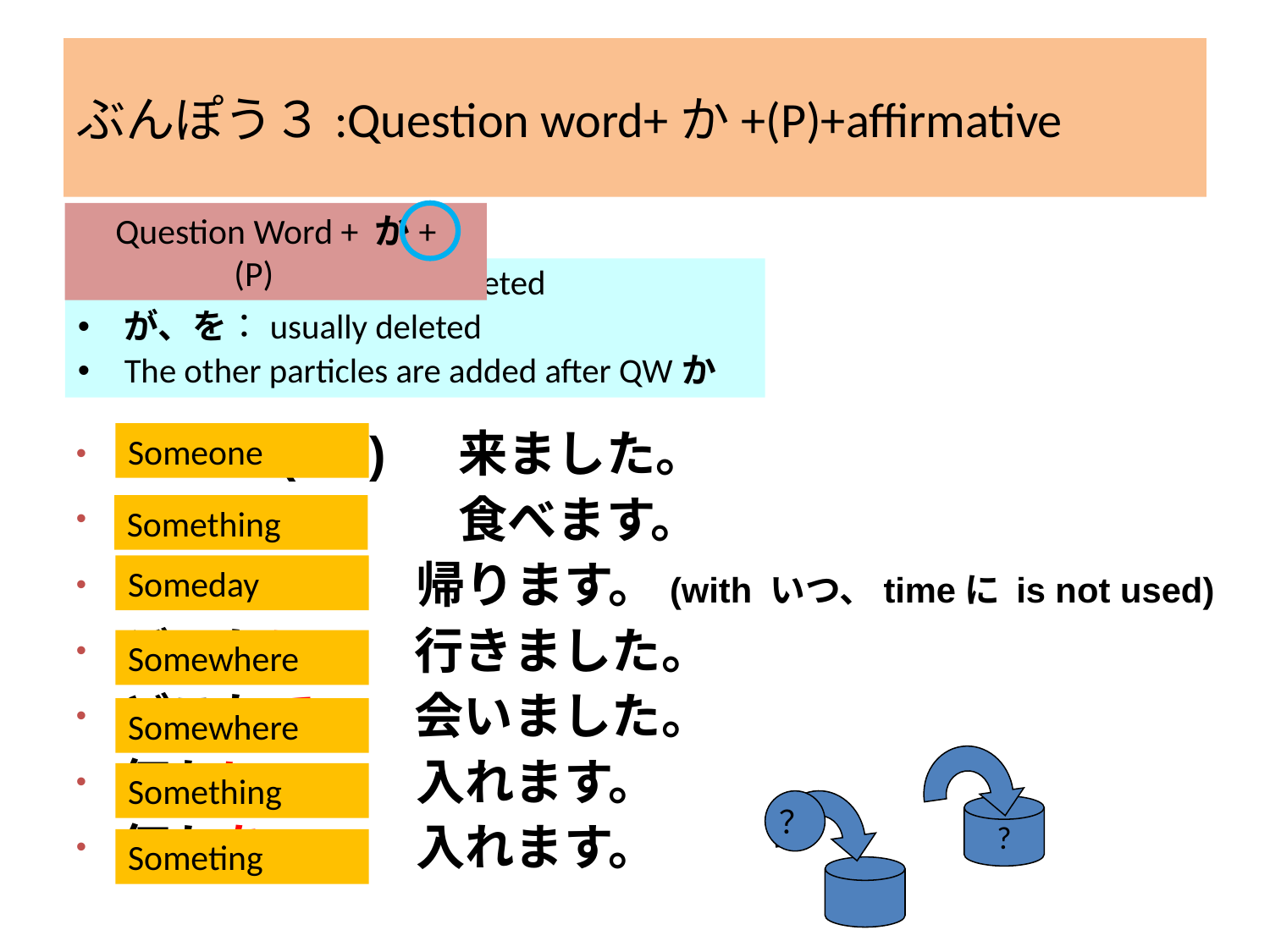

# ぶんぽう３:Question word+か+(P)+affirmative
Question Word + か+ (P)

は、も、に(time)：deleted
が、を：usually deleted
The other particles are added after QWか
だれか(が)　 来ました。
何か(を)　　 食べます。
いつか　　　帰ります。(with いつ、timeに is not used)
どこかに　　行きました。
どこかで　　会いました。
何かに　　　入れます。
何かを　　　入れます。
Someone
Something
Someday
Somewhere
Somewhere

Something

？
?
Someting